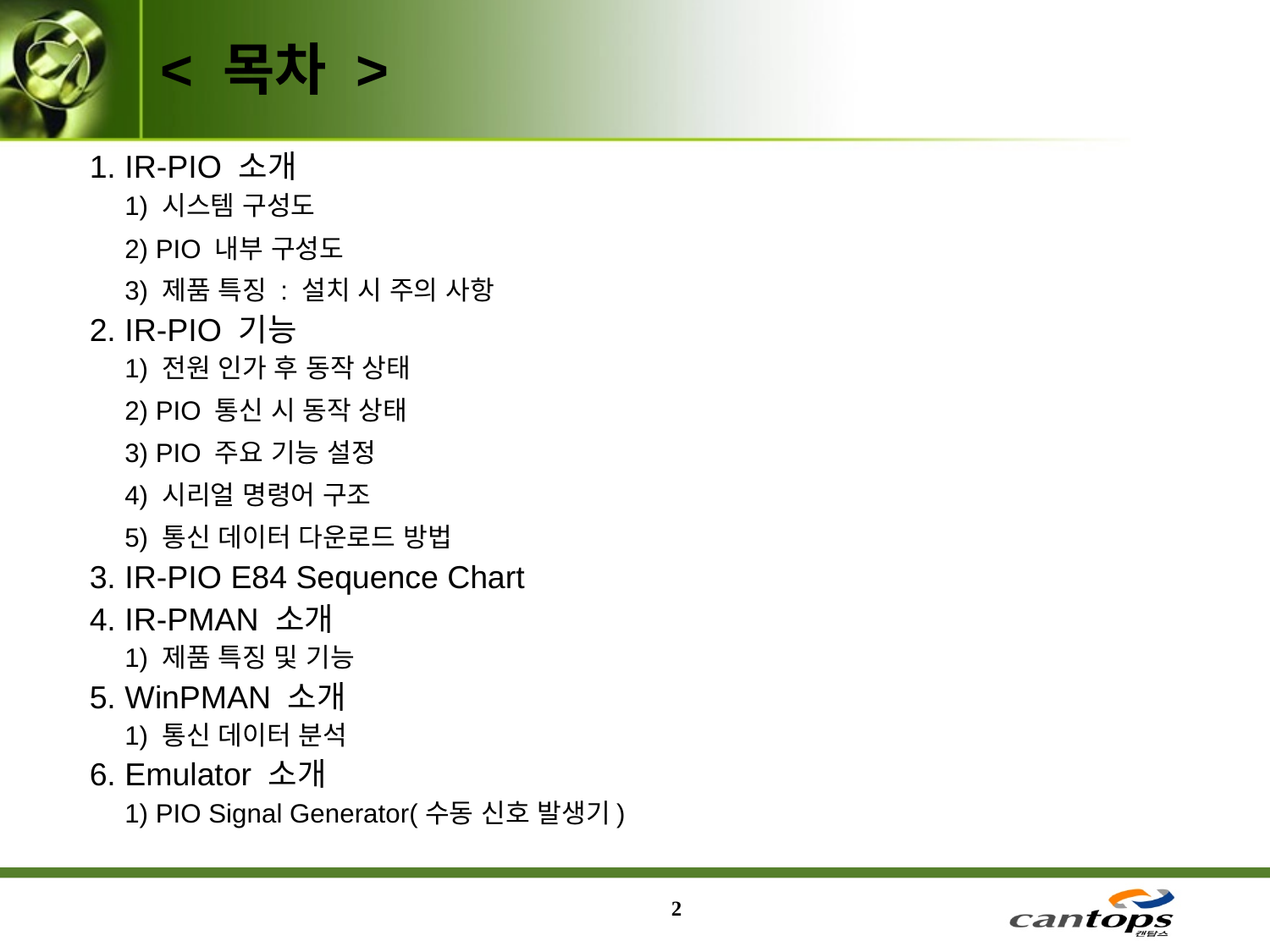

< 목차 >
1. IR-PIO 소개
1) 시스템 구성도
2) PIO 내부 구성도
3) 제품 특징 : 설치 시 주의 사항
2. IR-PIO 기능
1) 전원 인가 후 동작 상태
2) PIO 통신 시 동작 상태
3) PIO 주요 기능 설정
4) 시리얼 명령어 구조
5) 통신 데이터 다운로드 방법
3. IR-PIO E84 Sequence Chart
4. IR-PMAN 소개
1) 제품 특징 및 기능
5. WinPMAN 소개
1) 통신 데이터 분석
6. Emulator 소개
1) PIO Signal Generator(수동 신호 발생기)

2